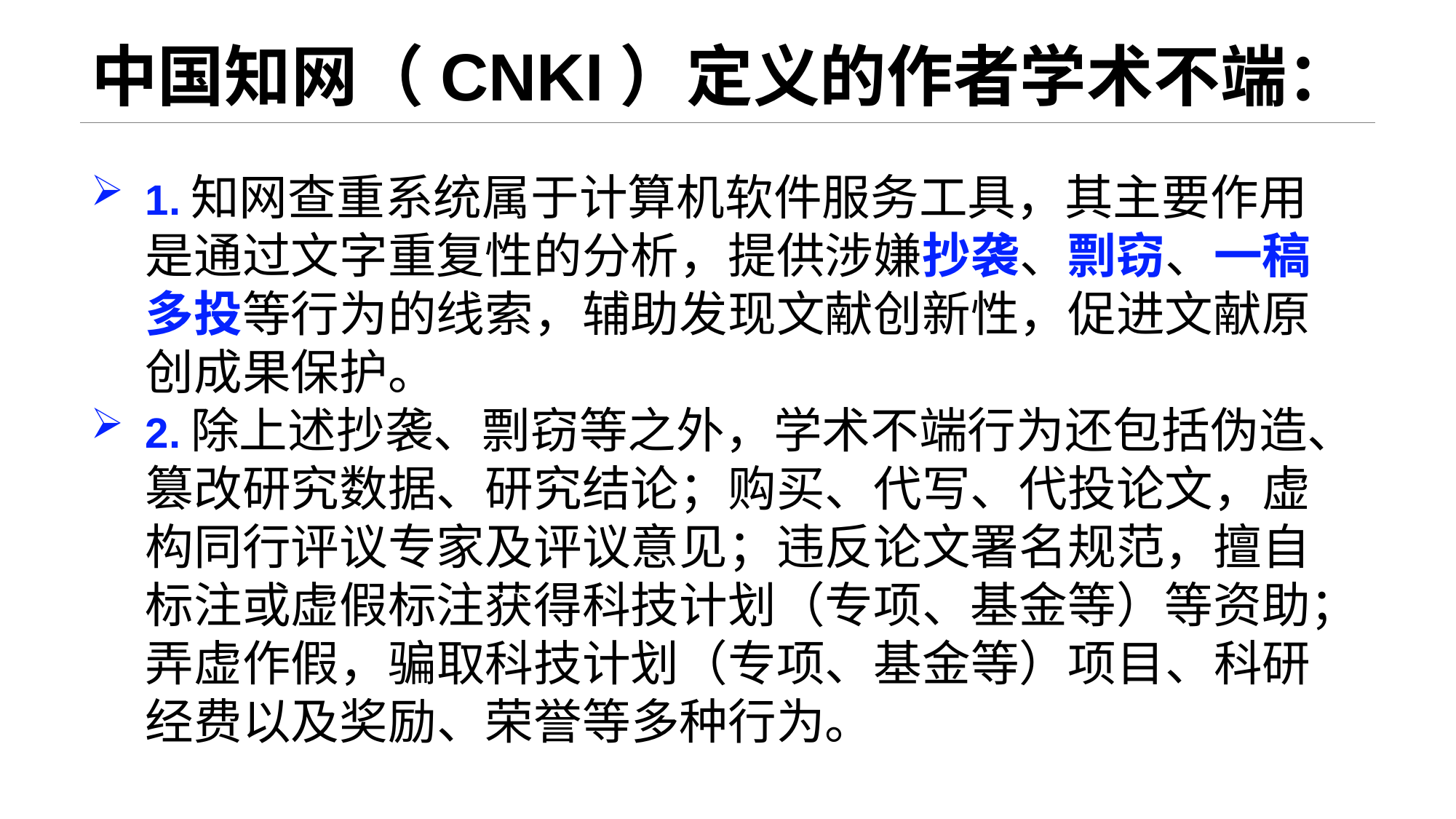

# 中国知网（CNKI）定义的作者学术不端：
1.知网查重系统属于计算机软件服务工具，其主要作用是通过文字重复性的分析，提供涉嫌抄袭、剽窃、一稿多投等行为的线索，辅助发现文献创新性，促进文献原创成果保护。
2.除上述抄袭、剽窃等之外，学术不端行为还包括伪造、篡改研究数据、研究结论；购买、代写、代投论文，虚构同行评议专家及评议意见；违反论文署名规范，擅自标注或虚假标注获得科技计划（专项、基金等）等资助；弄虚作假，骗取科技计划（专项、基金等）项目、科研经费以及奖励、荣誉等多种行为。